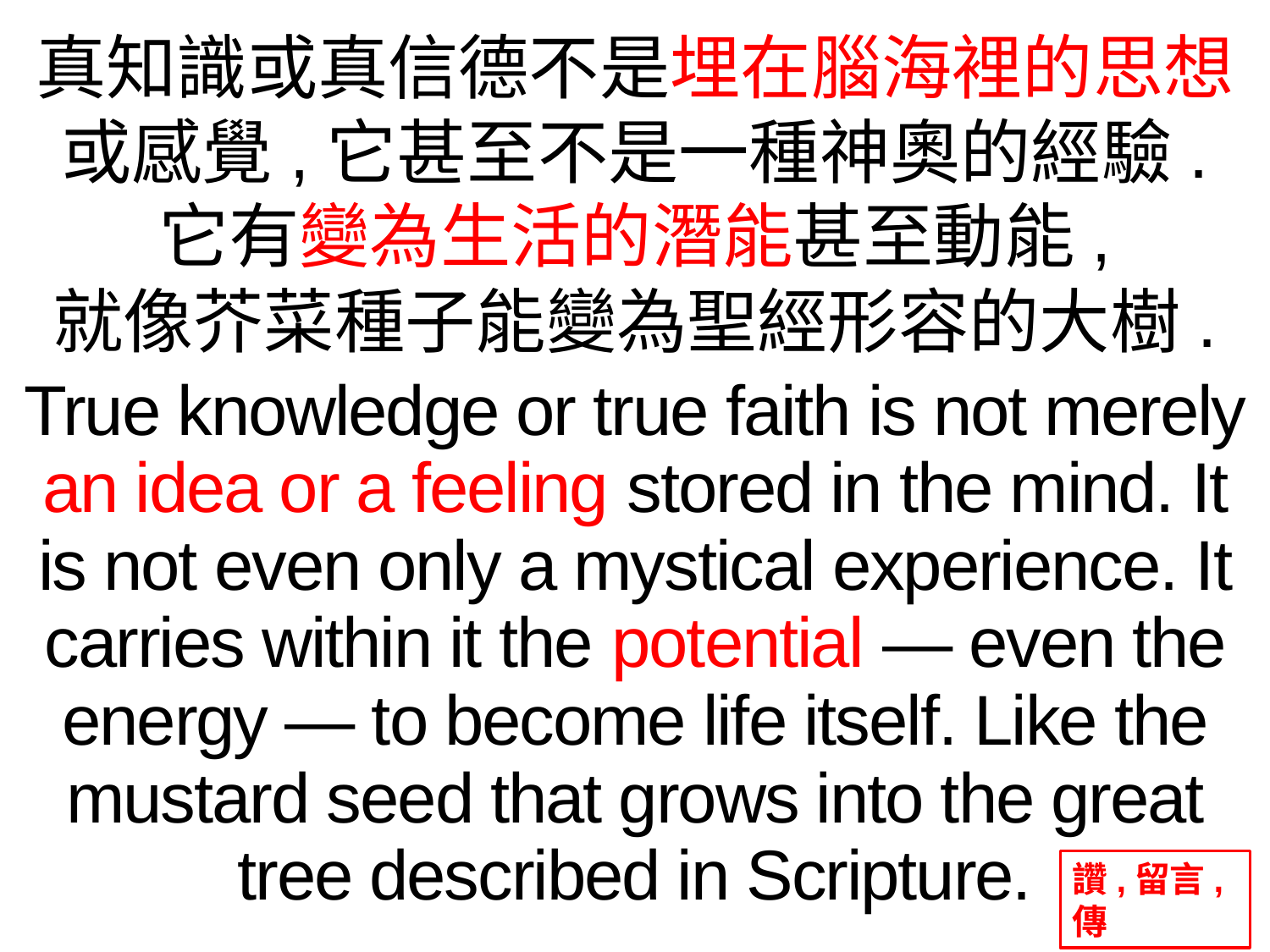

真知識或真信德不是埋在腦海裡的思想或感覺,它甚至不是一種神奧的經驗.
它有變為生活的潛能甚至動能,
就像芥菜種子能變為聖經形容的大樹.
True knowledge or true faith is not merely an idea or a feeling stored in the mind. It is not even only a mystical experience. It carries within it the potential — even the energy — to become life itself. Like the mustard seed that grows into the great tree described in Scripture.
讚,留言,傳